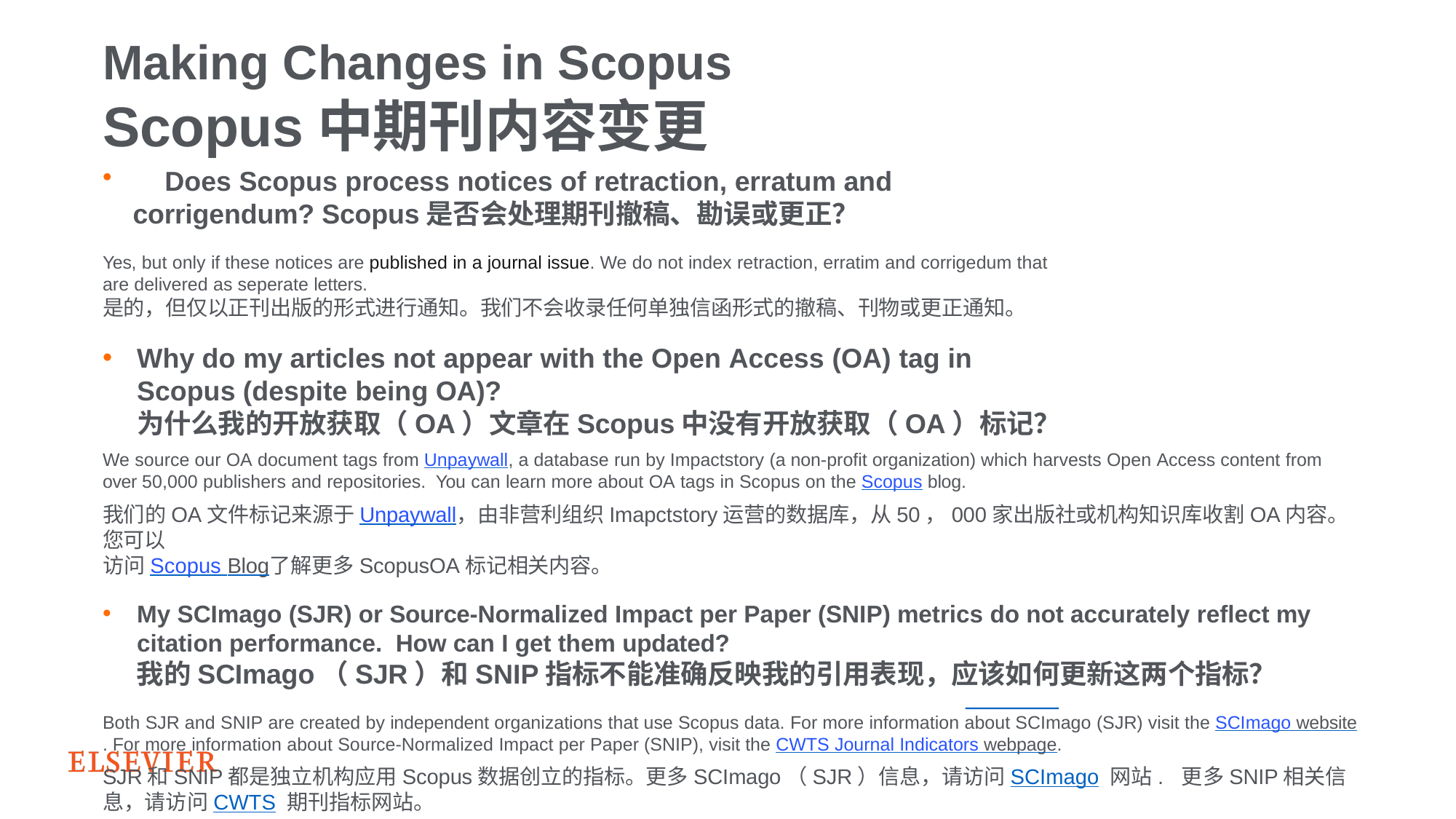

# Making Changes in Scopus
Scopus中期刊内容变更
	Does Scopus process notices of retraction, erratum and corrigendum? Scopus是否会处理期刊撤稿、勘误或更正？
Yes, but only if these notices are published in a journal issue. We do not index retraction, erratim and corrigedum that are delivered as seperate letters.
是的，但仅以正刊出版的形式进行通知。我们不会收录任何单独信函形式的撤稿、刊物或更正通知。
Why do my articles not appear with the Open Access (OA) tag in Scopus (despite being OA)?
为什么我的开放获取（OA）文章在Scopus中没有开放获取（OA）标记？
We source our OA document tags from Unpaywall, a database run by Impactstory (a non-profit organization) which harvests Open Access content from over 50,000 publishers and repositories. You can learn more about OA tags in Scopus on the Scopus blog.
我们的OA文件标记来源于Unpaywall，由非营利组织Imapctstory运营的数据库，从50，000家出版社或机构知识库收割OA内容。您可以
访问Scopus Blog了解更多ScopusOA标记相关内容。
My SCImago (SJR) or Source-Normalized Impact per Paper (SNIP) metrics do not accurately reflect my citation performance. How can I get them updated?
我的SCImago（SJR）和SNIP指标不能准确反映我的引用表现，应该如何更新这两个指标？
Both SJR and SNIP are created by independent organizations that use Scopus data. For more information about SCImago (SJR) visit the SCImago website. For more information about Source-Normalized Impact per Paper (SNIP), visit the CWTS Journal Indicators webpage.
SJR和SNIP都是独立机构应用Scopus数据创立的指标。更多SCImago（SJR）信息，请访问SCImago 网站. 更多SNIP相关信息，请访问CWTS 期刊指标网站。